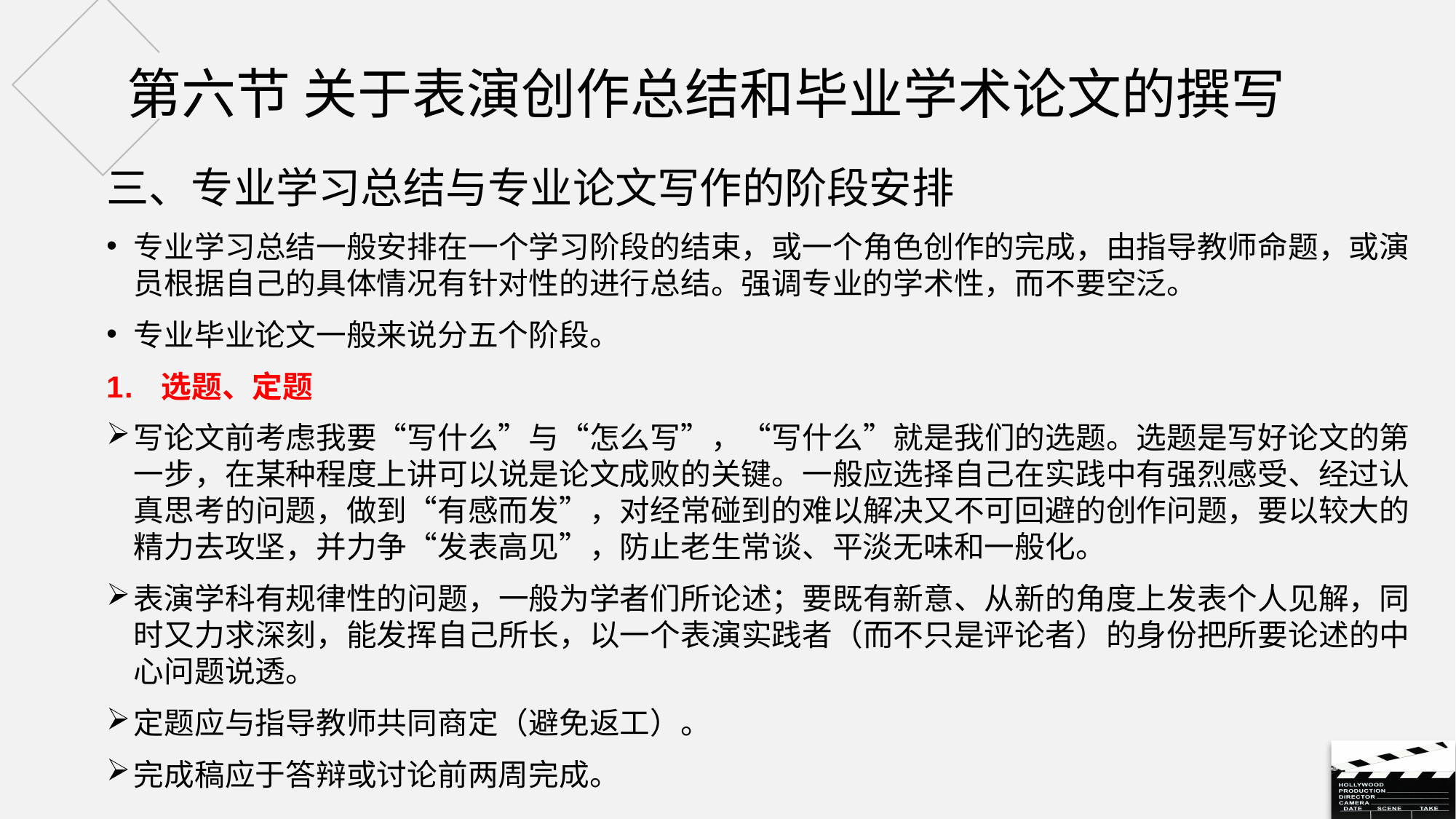

# 第六节 关于表演创作总结和毕业学术论文的撰写
三、专业学习总结与专业论文写作的阶段安排
专业学习总结一般安排在一个学习阶段的结束，或一个角色创作的完成，由指导教师命题，或演员根据自己的具体情况有针对性的进行总结。强调专业的学术性，而不要空泛。
专业毕业论文一般来说分五个阶段。
选题、定题
写论文前考虑我要“写什么”与“怎么写”，“写什么”就是我们的选题。选题是写好论文的第一步，在某种程度上讲可以说是论文成败的关键。一般应选择自己在实践中有强烈感受、经过认真思考的问题，做到“有感而发”，对经常碰到的难以解决又不可回避的创作问题，要以较大的精力去攻坚，并力争“发表高见”，防止老生常谈、平淡无味和一般化。
表演学科有规律性的问题，一般为学者们所论述；要既有新意、从新的角度上发表个人见解，同时又力求深刻，能发挥自己所长，以一个表演实践者（而不只是评论者）的身份把所要论述的中心问题说透。
定题应与指导教师共同商定（避免返工）。
完成稿应于答辩或讨论前两周完成。